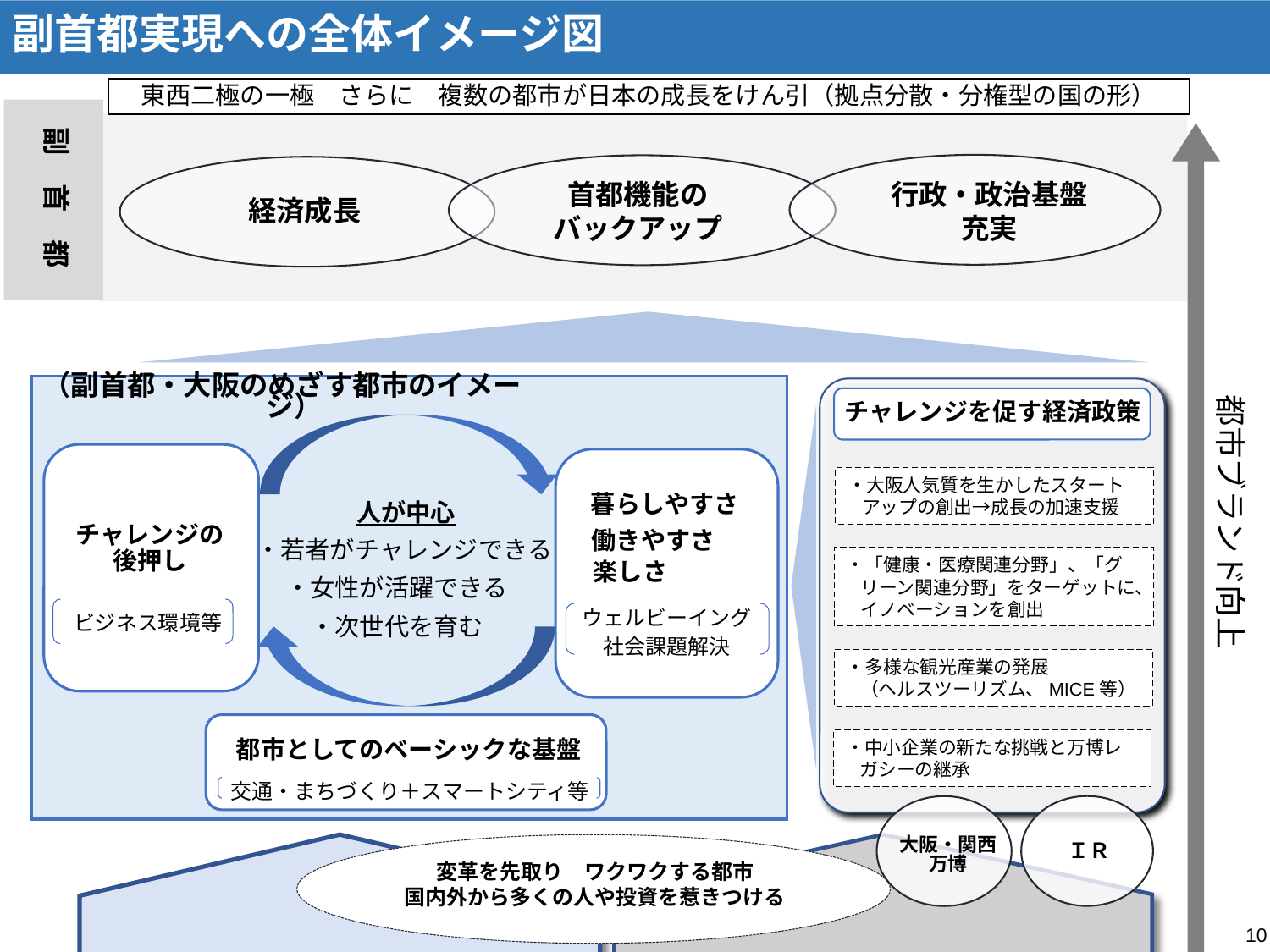

副首都実現への全体イメージ図
東西二極の一極　さらに　複数の都市が日本の成長をけん引（拠点分散・分権型の国の形）

　副　首　都

行政・政治基盤
充実

首都機能の
バックアップ

経済成長

都市ブランド向上

（副首都・大阪のめざす都市のイメージ）

チャレンジを促す経済政策

・大阪人気質を生かしたスタートアップの創出→成長の加速支援
暮らしやすさ
人が中心
働きやすさ
チャレンジの後押し
・・若者がチャレンジできる
楽しさ
・「健康・医療関連分野」、「グリーン関連分野」をターゲットに、イノベーションを創出
・女性が活躍できる

ビジネス環境等

ウェルビーイング
社会課題解決
・次世代を育む

・多様な観光産業の発展
（ヘルスツーリズム、MICE等）

都市としてのベーシックな基盤
・中小企業の新たな挑戦と万博レガシーの継承
交通・まちづくり＋スマートシティ等

ＩＲ

大阪・関西
万博

変革を先取り　ワクワクする都市
国内外から多くの人や投資を惹きつける
10